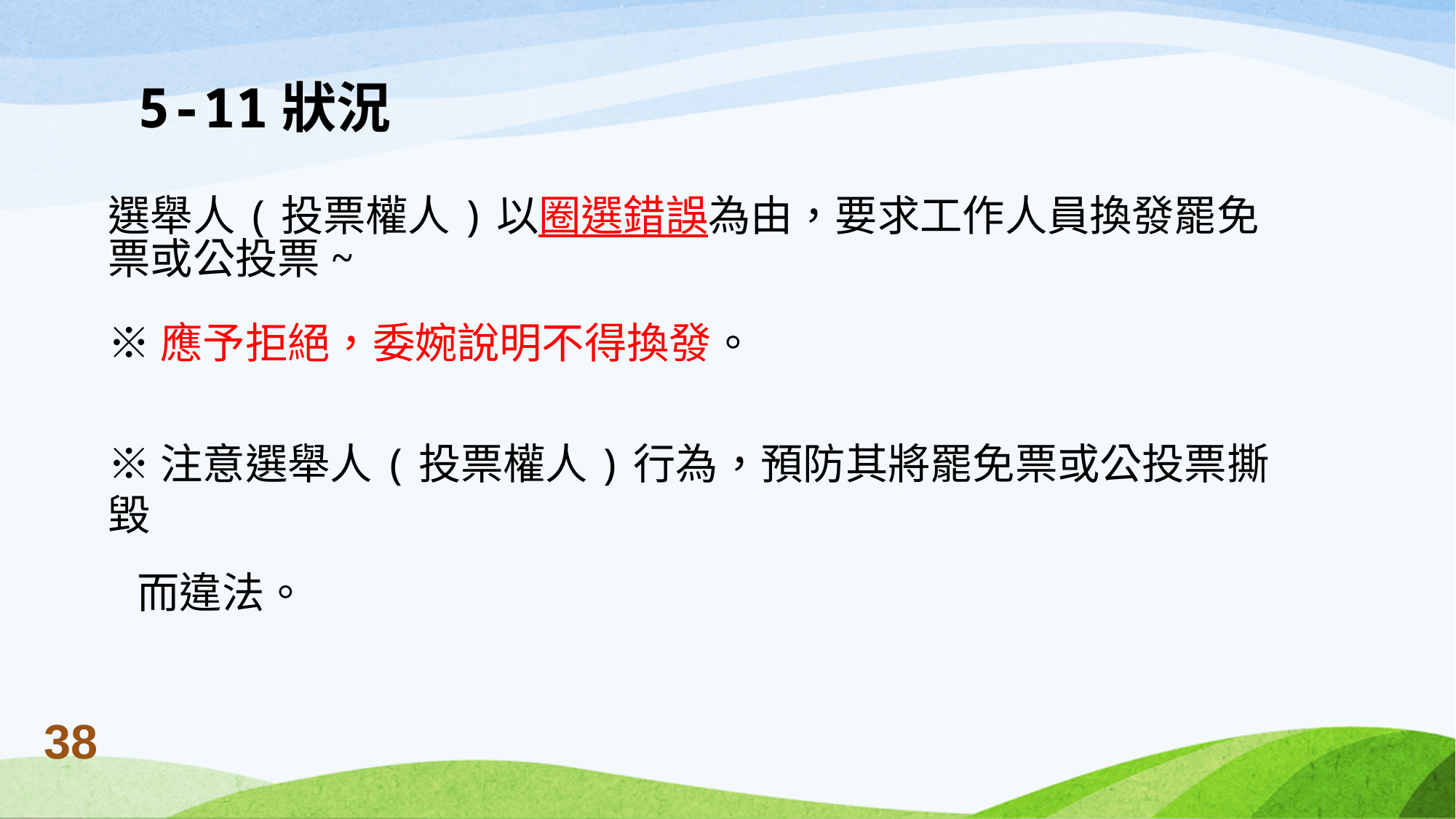

# 5-11狀況
選舉人(投票權人)以圈選錯誤為由，要求工作人員換發罷免票或公投票~

※應予拒絕，委婉說明不得換發。

※注意選舉人(投票權人)行為，預防其將罷免票或公投票撕毀
  而違法。

38